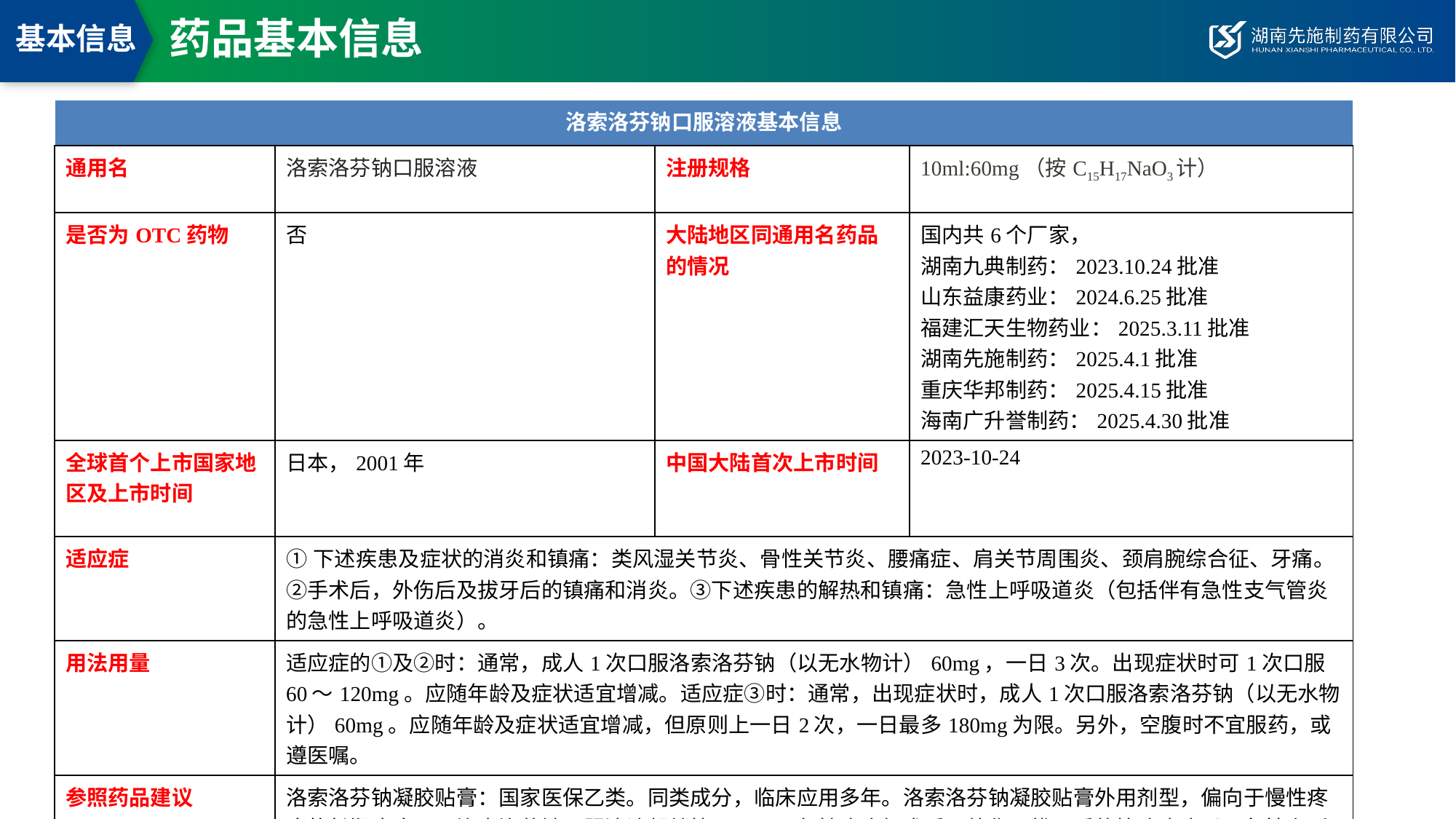

# 药品基本信息
基本信息
| 洛索洛芬钠口服溶液基本信息 |  |  |  |
| --- | --- | --- | --- |
| 通用名 | 洛索洛芬钠口服溶液 | 注册规格 | 10ml:60mg（按C15H17NaO3计） |
| 是否为OTC药物 | 否 | 大陆地区同通用名药品的情况 | 国内共6个厂家， 湖南九典制药：2023.10.24批准 山东益康药业：2024.6.25批准 福建汇天生物药业：2025.3.11批准 湖南先施制药：2025.4.1批准 重庆华邦制药：2025.4.15批准 海南广升誉制药：2025.4.30批准 |
| 全球首个上市国家地区及上市时间 | 日本，2001年 | 中国大陆首次上市时间 | 2023-10-24 |
| 适应症 | ①下述疾患及症状的消炎和镇痛：类风湿关节炎、骨性关节炎、腰痛症、肩关节周围炎、颈肩腕综合征、牙痛。②手术后，外伤后及拔牙后的镇痛和消炎。③下述疾患的解热和镇痛：急性上呼吸道炎（包括伴有急性支气管炎的急性上呼吸道炎）。 |  |  |
| 用法用量 | 适应症的①及②时：通常，成人1次口服洛索洛芬钠（以无水物计）60mg，一日3次。出现症状时可1次口服60～120mg。应随年龄及症状适宜增减。适应症③时：通常，出现症状时，成人1次口服洛索洛芬钠（以无水物计）60mg。应随年龄及症状适宜增减，但原则上一日2次，一日最多180mg为限。另外，空腹时不宜服药，或遵医嘱。 |  |  |
| 参照药品建议 | 洛索洛芬钠凝胶贴膏：国家医保乙类。同类成分，临床应用多年。洛索洛芬钠凝胶贴膏外用剂型，偏向于慢性疼痛的长期止痛；而洛索洛芬钠口服溶液起效快，可用于急性疼痛如术后、外伤、拔牙后的快速止痛以及急性上呼吸道炎等。 |  |  |